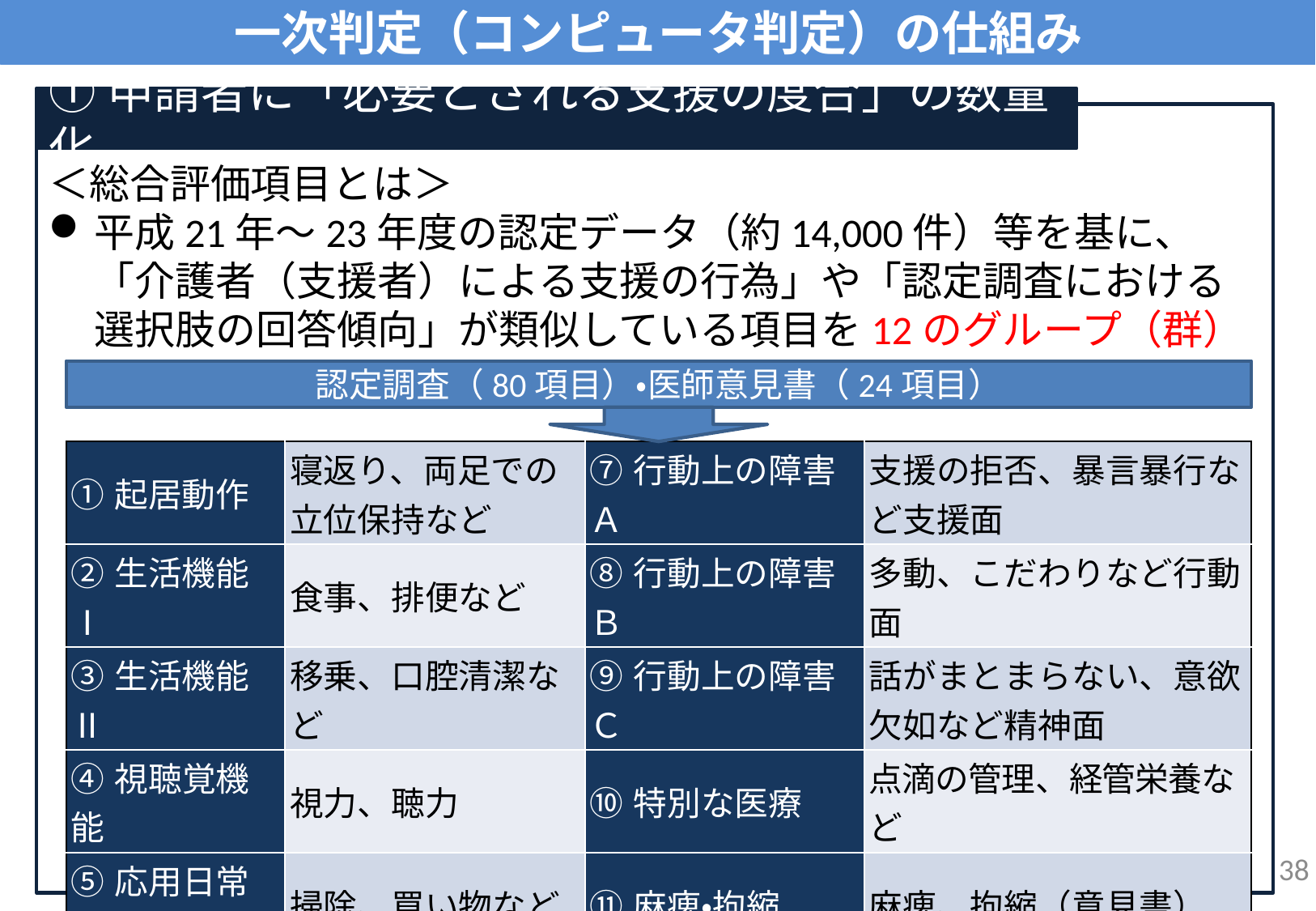

# 一次判定（コンピュータ判定）の仕組み
①申請者に「必要とされる支援の度合」の数量化

＜総合評価項目とは＞
平成21年～23年度の認定データ（約14,000件）等を基に、「介護者（支援者）による支援の行為」や「認定調査における選択肢の回答傾向」が類似している項目を12のグループ（群）にまとめたもの。
認定調査（80項目）・医師意見書（24項目）

| ①起居動作 | 寝返り、両足での立位保持など | ⑦行動上の障害Ａ | 支援の拒否、暴言暴行など支援面 |
| --- | --- | --- | --- |
| ②生活機能Ⅰ | 食事、排便など | ⑧行動上の障害Ｂ | 多動、こだわりなど行動面 |
| ③生活機能Ⅱ | 移乗、口腔清潔など | ⑨行動上の障害Ｃ | 話がまとまらない、意欲欠如など精神面 |
| ④視聴覚機能 | 視力、聴力 | ⑩特別な医療 | 点滴の管理、経管栄養など |
| ⑤応用日常 生活動作 | 掃除、買い物など | ⑪麻痺・拘縮 | 麻痺、拘縮（意見書） |
| ⑥認知機能 | 薬の管理、日常の意思決定など | ⑫その他 | てんかん、精神障害の二軸評価など（意見書） |
38